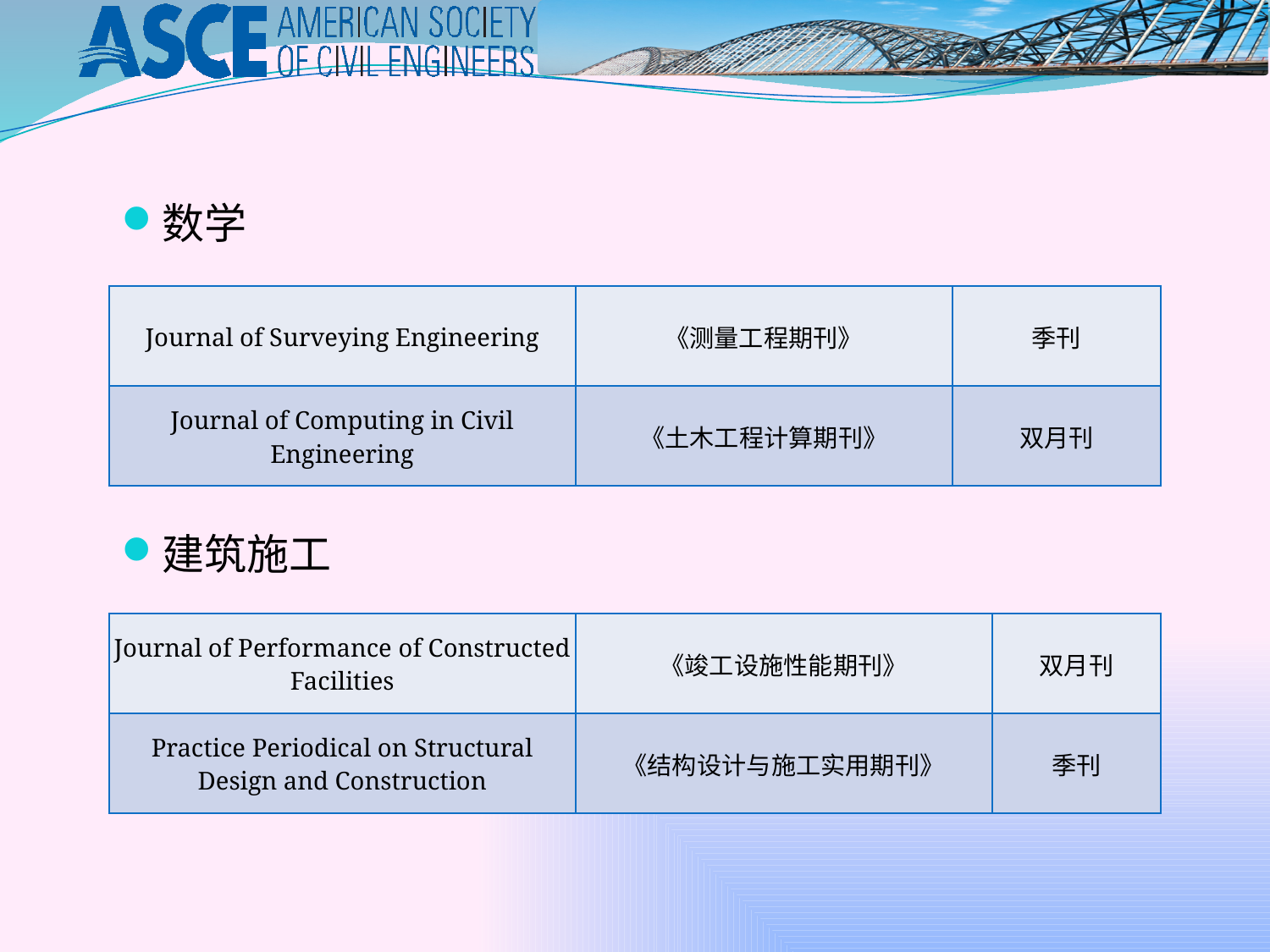

数学
| Journal of Surveying Engineering | 《测量工程期刊》 | 季刊 |
| --- | --- | --- |
| Journal of Computing in Civil Engineering | 《土木工程计算期刊》 | 双月刊 |
建筑施工
| Journal of Performance of Constructed Facilities | 《竣工设施性能期刊》 | 双月刊 |
| --- | --- | --- |
| Practice Periodical on Structural Design and Construction | 《结构设计与施工实用期刊》 | 季刊 |